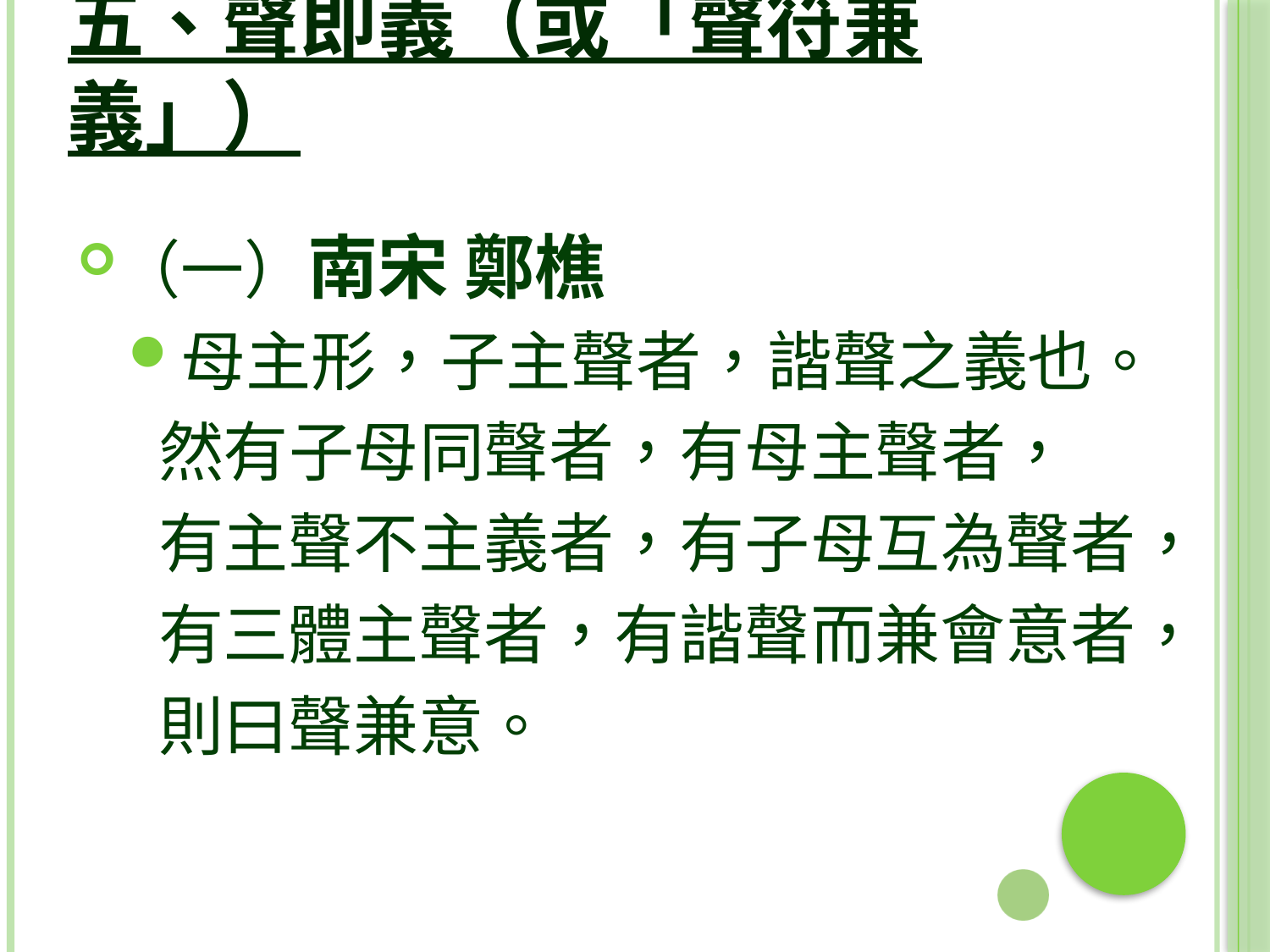

# 五、聲即義（或「聲符兼義」）
（一）南宋 鄭樵
母主形，子主聲者，諧聲之義也。
 然有子母同聲者，有母主聲者，
 有主聲不主義者，有子母互為聲者，
 有三體主聲者，有諧聲而兼會意者，
 則曰聲兼意。